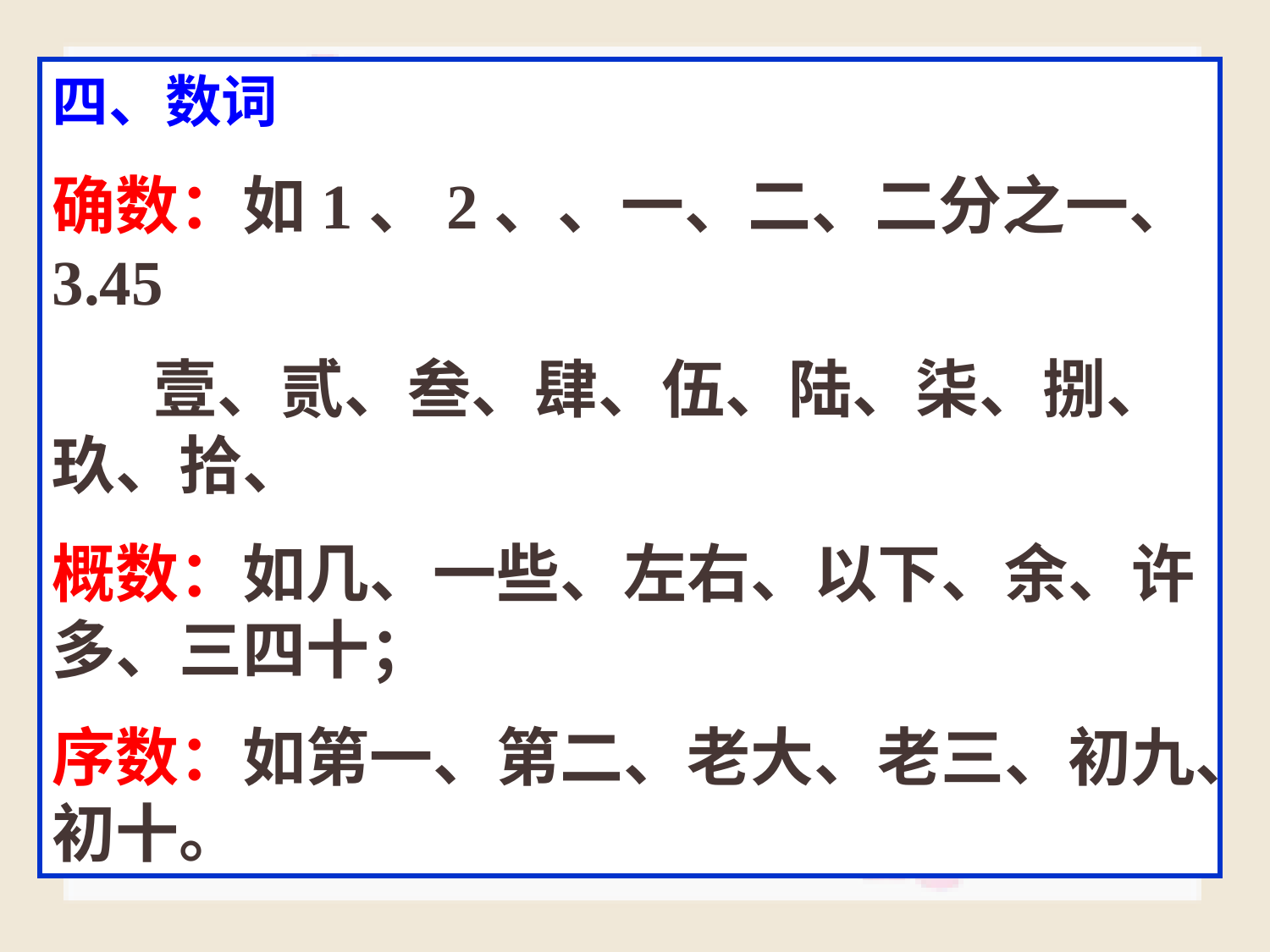

四、数词
确数：如1、2、、一、二、二分之一、 3.45
      壹、贰、叁、肆、伍、陆、柒、捌、玖、拾、
概数：如几、一些、左右、以下、余、许多、三四十；
序数：如第一、第二、老大、老三、初九、初十。